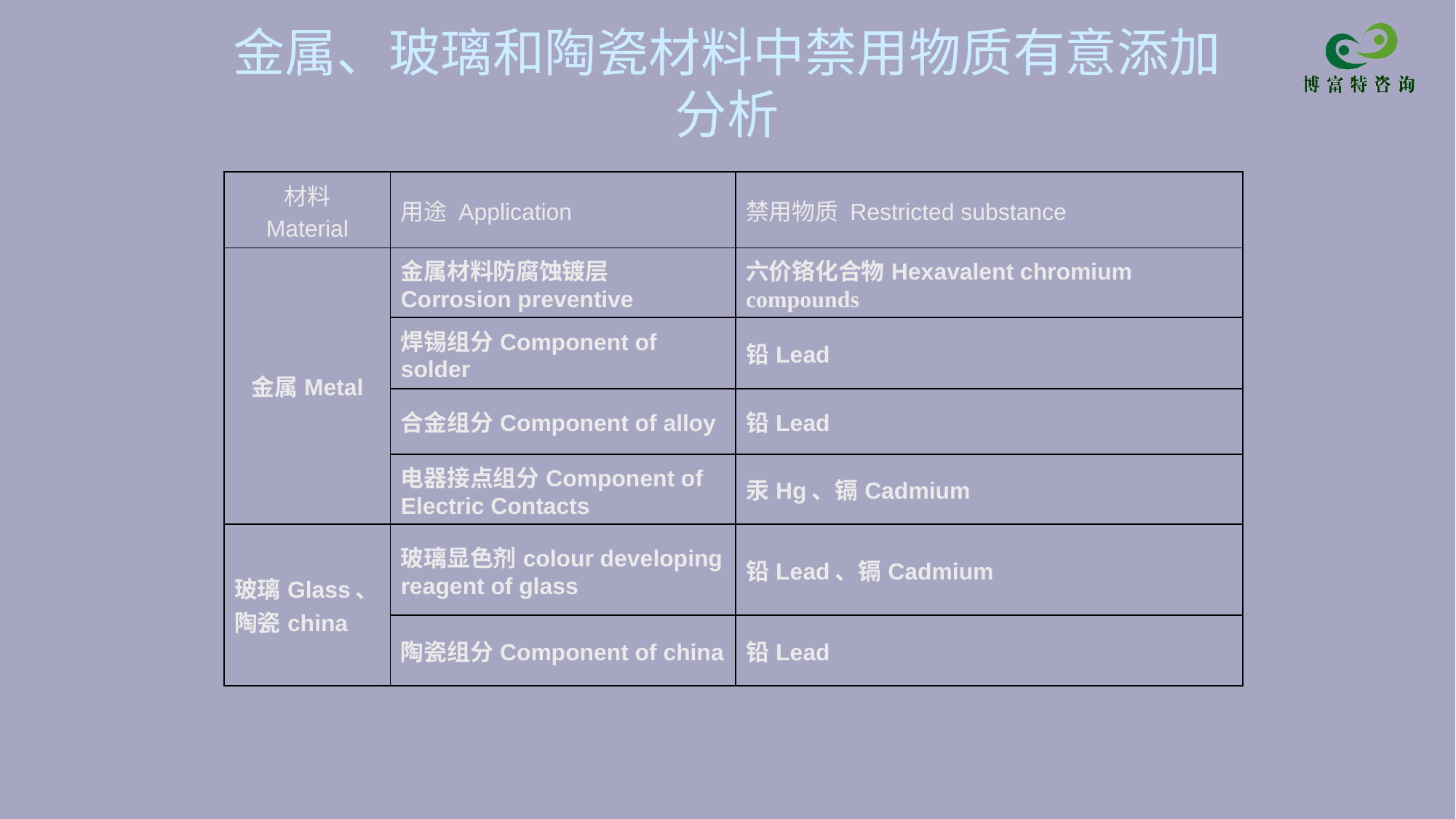

# 金属、玻璃和陶瓷材料中禁用物质有意添加分析
| 材料 Material | 用途 Application | 禁用物质 Restricted substance |
| --- | --- | --- |
| 金属Metal | 金属材料防腐蚀镀层Corrosion preventive | 六价铬化合物Hexavalent chromium compounds |
|  | 焊锡组分Component of solder | 铅Lead |
|  | 合金组分Component of alloy | 铅Lead |
|  | 电器接点组分Component of Electric Contacts | 汞Hg、镉Cadmium |
| 玻璃Glass、陶瓷china | 玻璃显色剂colour developing reagent of glass | 铅Lead、镉Cadmium |
|  | 陶瓷组分Component of china | 铅Lead |